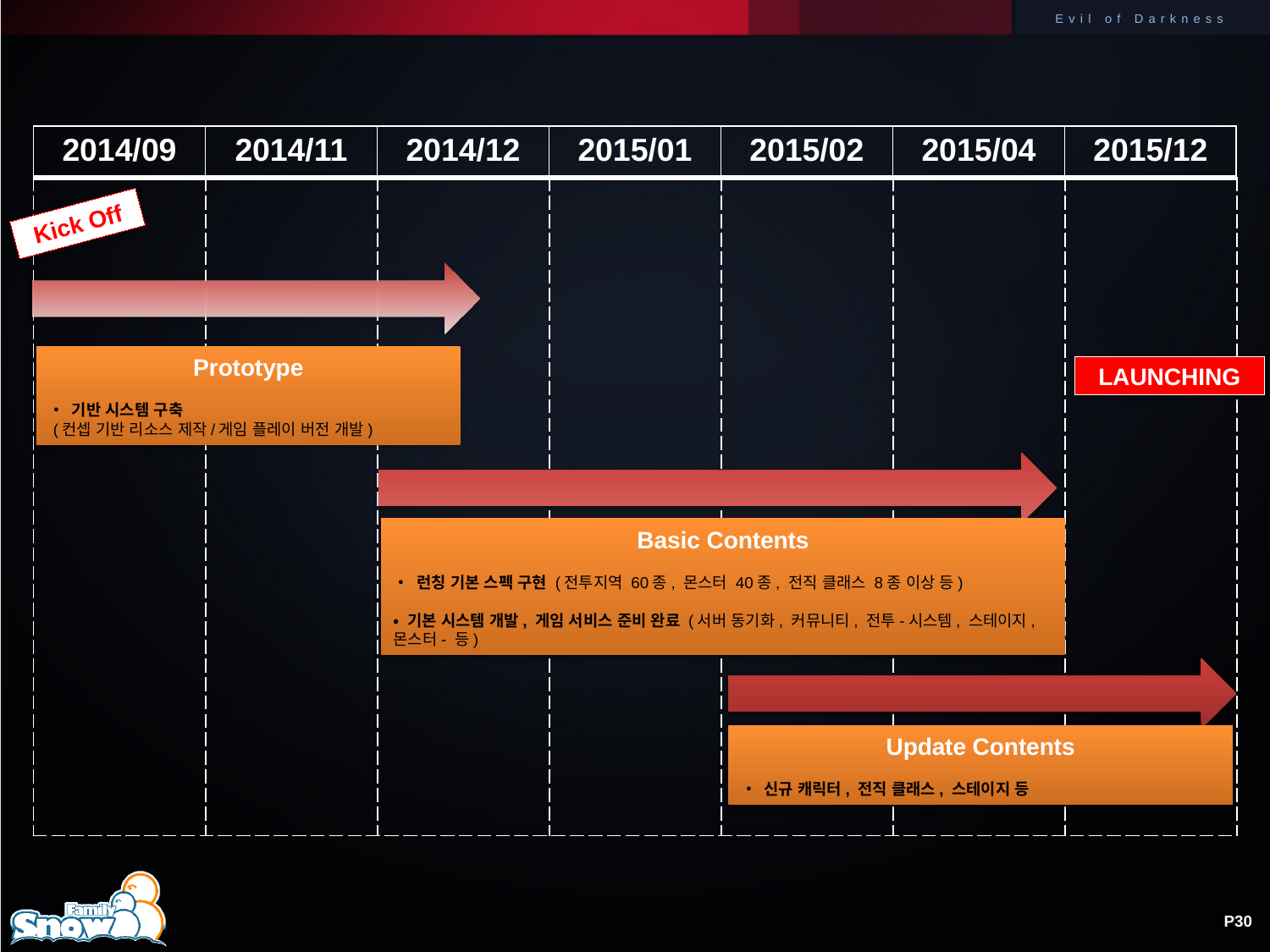

| 2014/09 | 2014/11 | 2014/12 | 2015/01 | 2015/02 | 2015/04 | 2015/12 |
| --- | --- | --- | --- | --- | --- | --- |
|  |  |  |  |  |  |  |
| --- | --- | --- | --- | --- | --- | --- |
Kick Off

Prototype

• 기반 시스템 구축
 (컨셉 기반 리소스 제작/게임 플레이 버전 개발)
LAUNCHING

Basic Contents

• 런칭 기본 스펙 구현 (전투지역 60종, 몬스터 40종, 전직 클래스 8종 이상 등)
• 기본 시스템 개발, 게임 서비스 준비 완료 (서버 동기화, 커뮤니티, 전투-시스템, 스테이지, 몬스터- 등)

Update Contents

• 신규 캐릭터, 전직 클래스, 스테이지 등